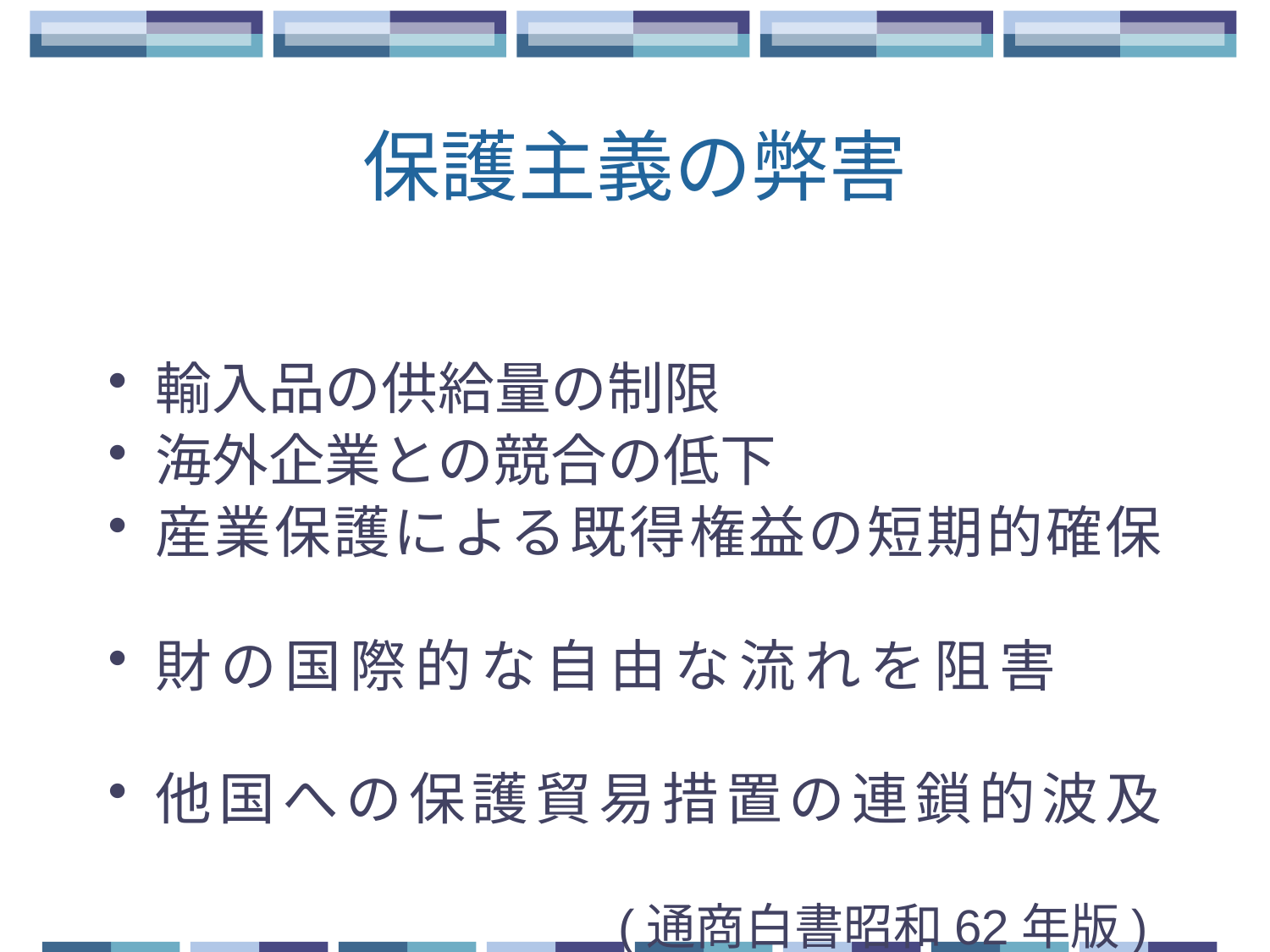

# 保護主義の弊害

輸入品の供給量の制限
海外企業との競合の低下
産業保護による既得権益の短期的確保
財の国際的な自由な流れを阻害
他国への保護貿易措置の連鎖的波及
			(通商白書昭和62年版)